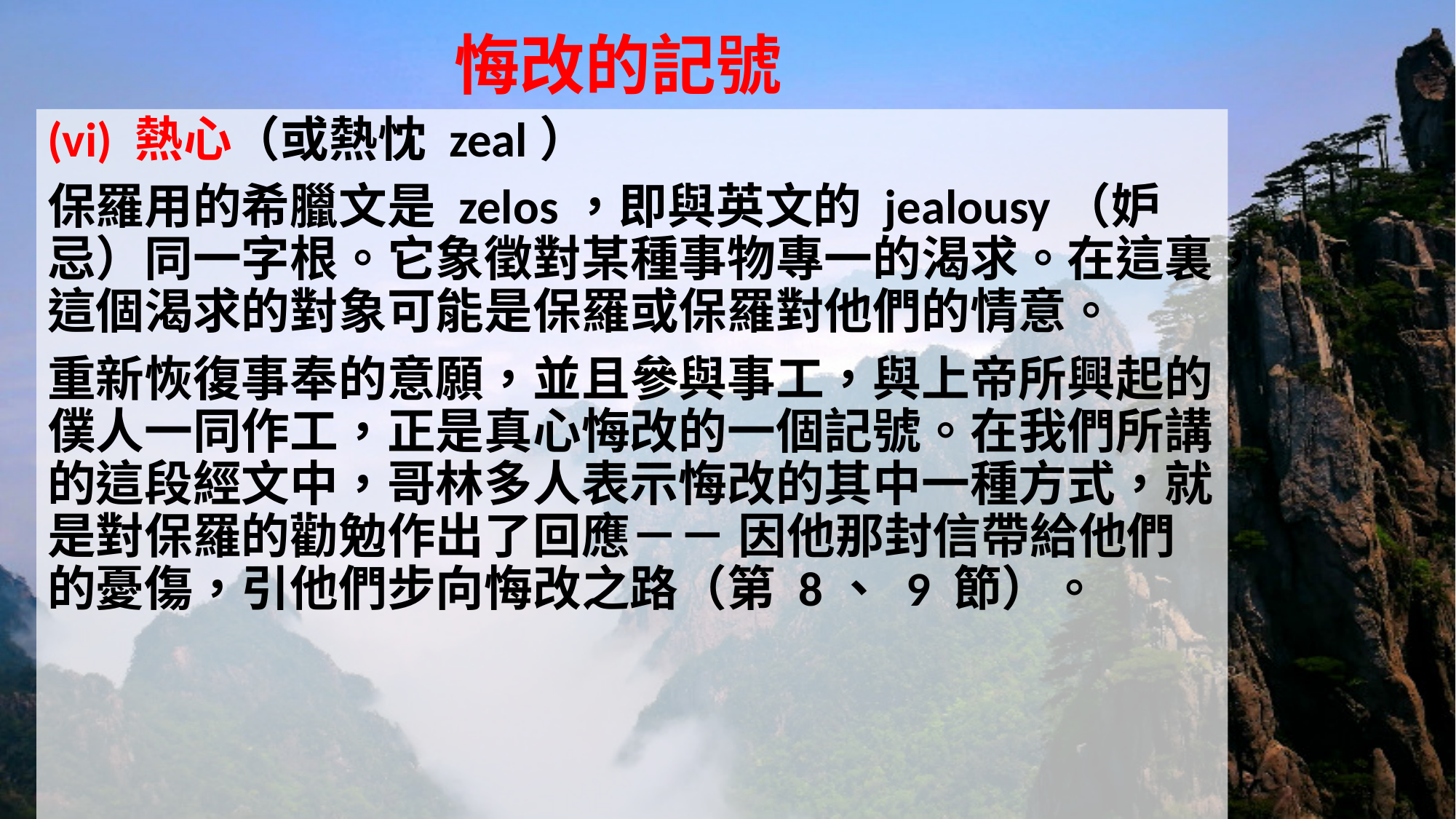

# 悔改的記號
(vi) 熱心（或熱忱 zeal）
保羅用的希臘文是 zelos，即與英文的 jealousy（妒忌）同一字根。它象徵對某種事物專一的渴求。在這裏，這個渴求的對象可能是保羅或保羅對他們的情意。
重新恢復事奉的意願，並且參與事工，與上帝所興起的僕人一同作工，正是真心悔改的一個記號。在我們所講的這段經文中，哥林多人表示悔改的其中一種方式，就是對保羅的勸勉作出了回應－－ 因他那封信帶給他們的憂傷，引他們步向悔改之路（第 8、 9 節）。